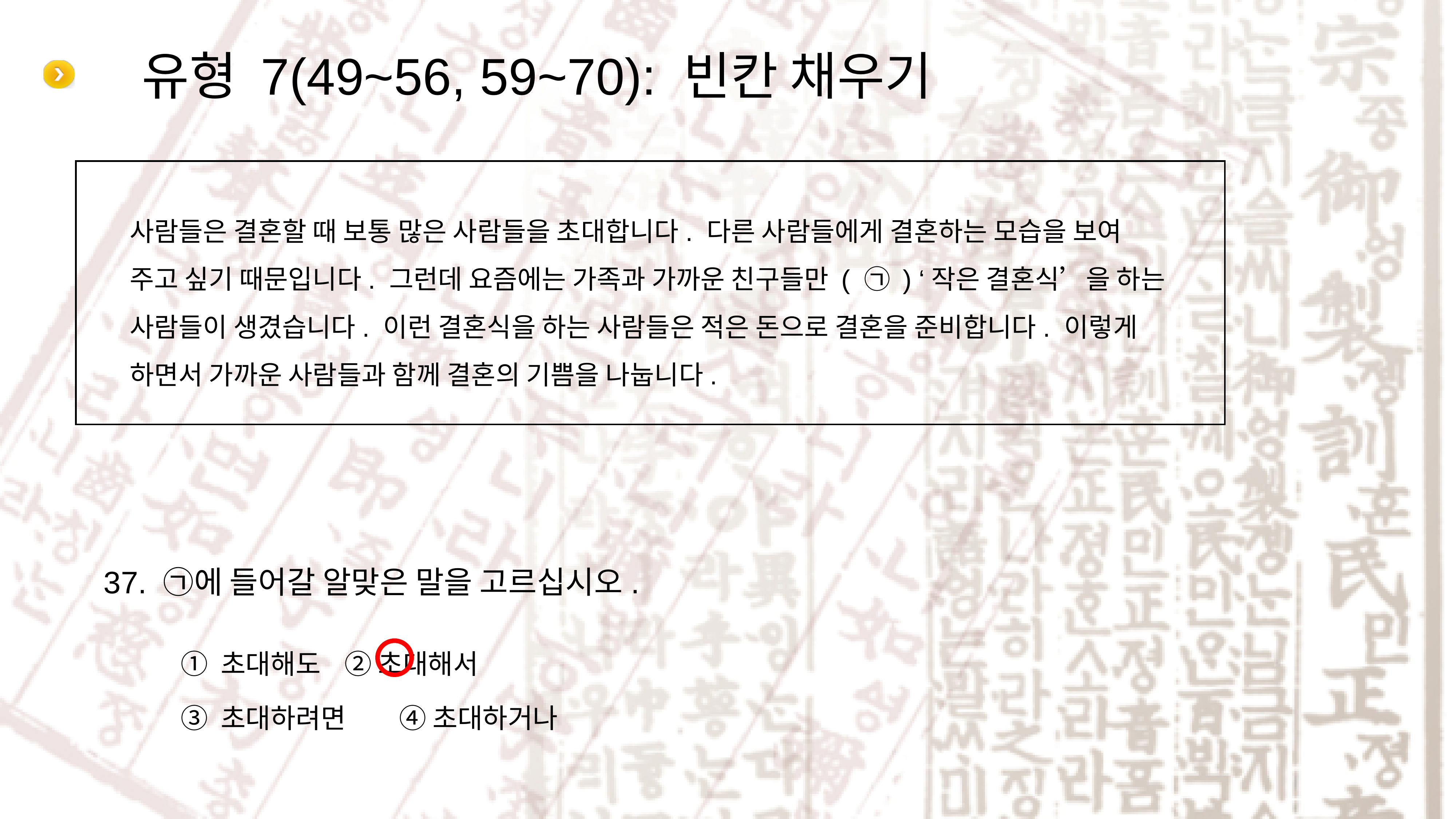

# 유형 7(49~56, 59~70): 빈칸 채우기
사람들은 결혼할 때 보통 많은 사람들을 초대합니다. 다른 사람들에게 결혼하는 모습을 보여 주고 싶기 때문입니다. 그런데 요즘에는 가족과 가까운 친구들만 ( ㉠ ) ‘작은 결혼식’을 하는 사람들이 생겼습니다. 이런 결혼식을 하는 사람들은 적은 돈으로 결혼을 준비합니다. 이렇게 하면서 가까운 사람들과 함께 결혼의 기쁨을 나눕니다.

① 초대해도 	② 초대해서
③ 초대하려면 	④ 초대하거나
37. ㉠에 들어갈 알맞은 말을 고르십시오.